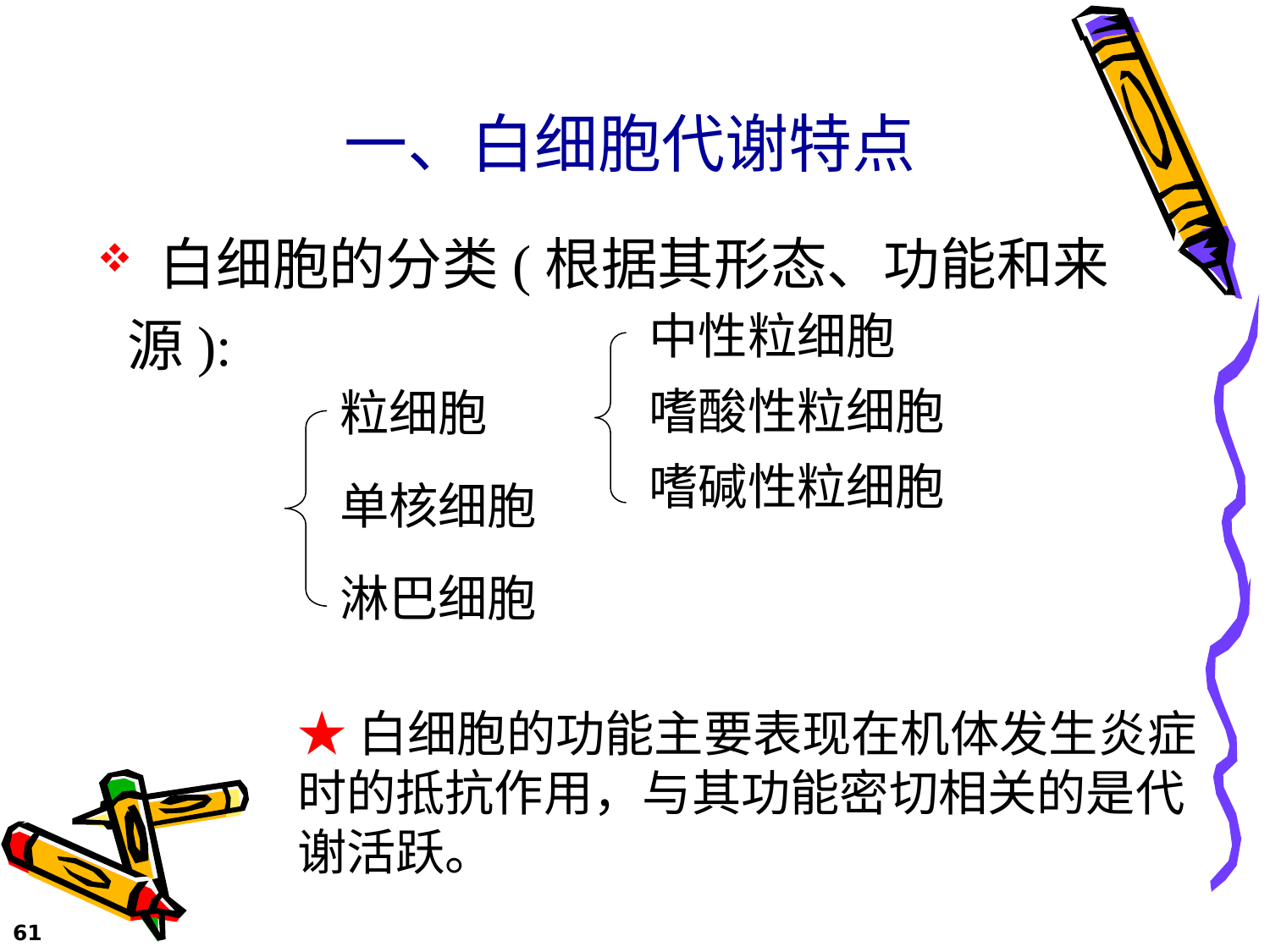

一、白细胞代谢特点
 白细胞的分类(根据其形态、功能和来源):
中性粒细胞
嗜酸性粒细胞
嗜碱性粒细胞

粒细胞
单核细胞
淋巴细胞

★白细胞的功能主要表现在机体发生炎症时的抵抗作用，与其功能密切相关的是代谢活跃。
61